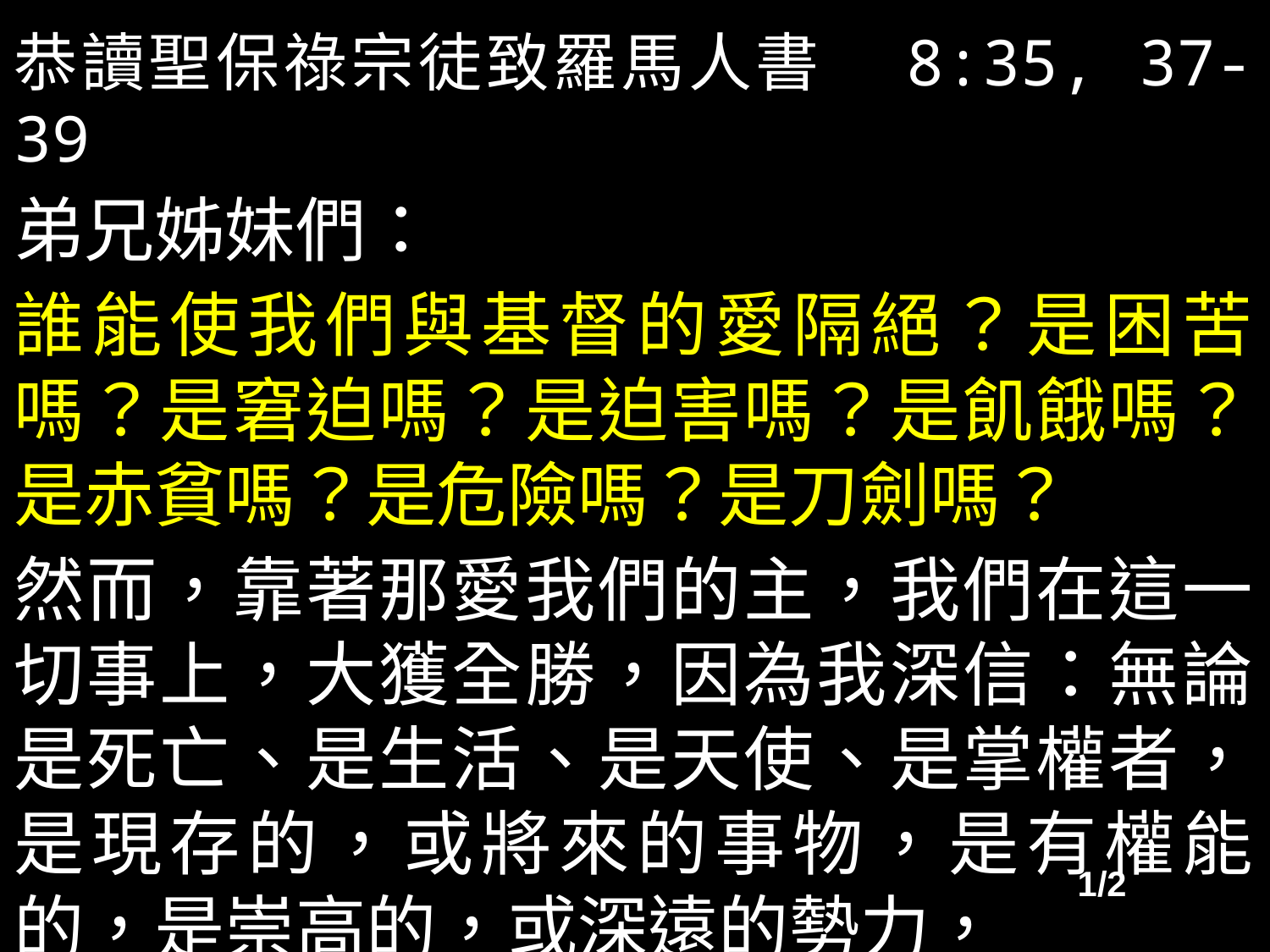

恭讀聖保祿宗徒致羅馬人書　8:35, 37-39
弟兄姊妹們：
誰能使我們與基督的愛隔絕？是困苦嗎？是窘迫嗎？是迫害嗎？是飢餓嗎？是赤貧嗎？是危險嗎？是刀劍嗎？
然而，靠著那愛我們的主，我們在這一切事上，大獲全勝，因為我深信：無論是死亡、是生活、是天使、是掌權者，是現存的，或將來的事物，是有權能的，是崇高的，或深遠的勢力，
1/2